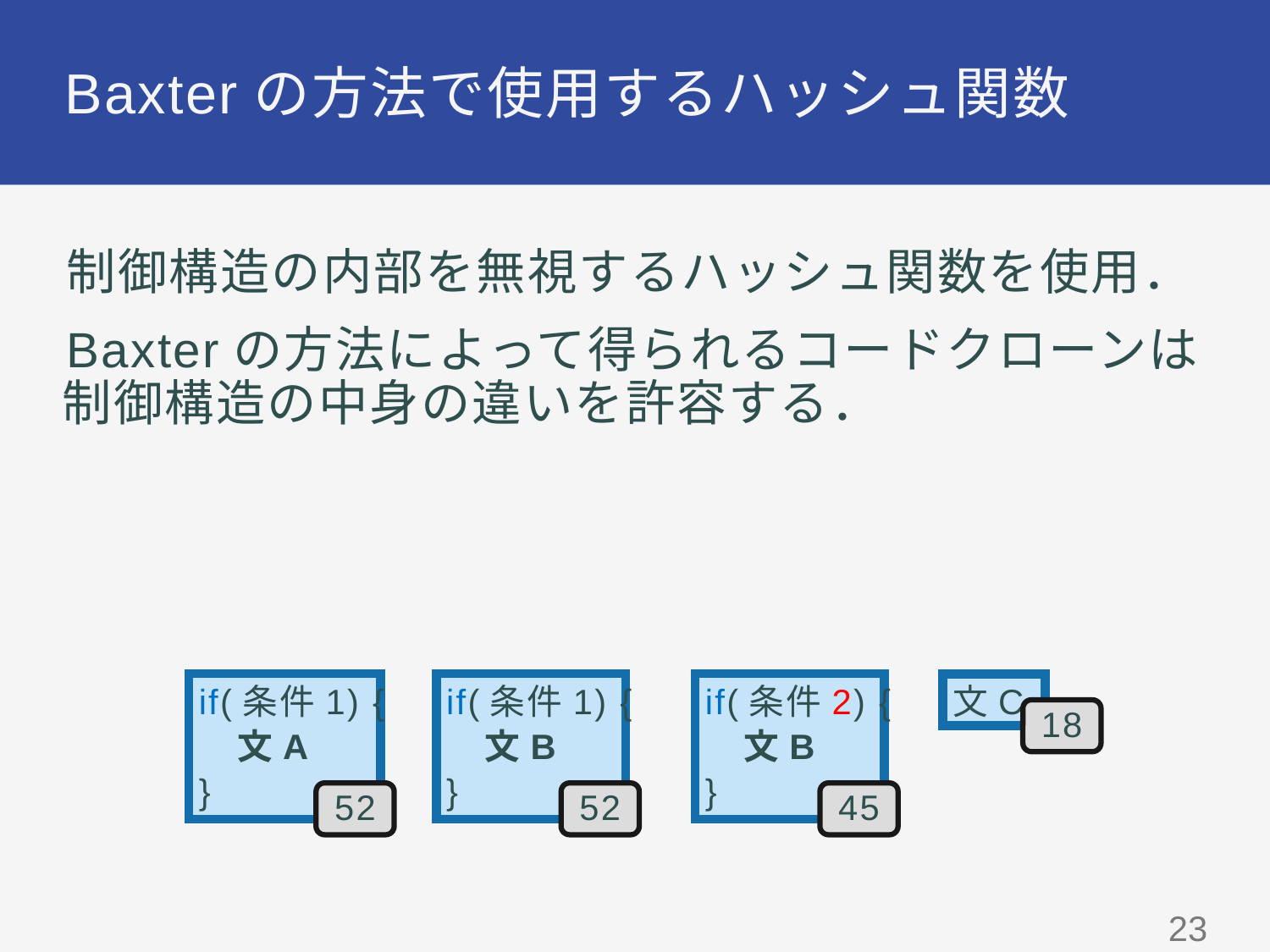

# Baxterの方法で使用するハッシュ関数
制御構造の内部を無視するハッシュ関数を使用．
Baxterの方法によって得られるコードクローンは
制御構造の中身の違いを許容する．
if(条件1) {
   文A
}
if(条件1) {
   文B
}
if(条件2) {
   文B
}
文C
18
52
52
45
23